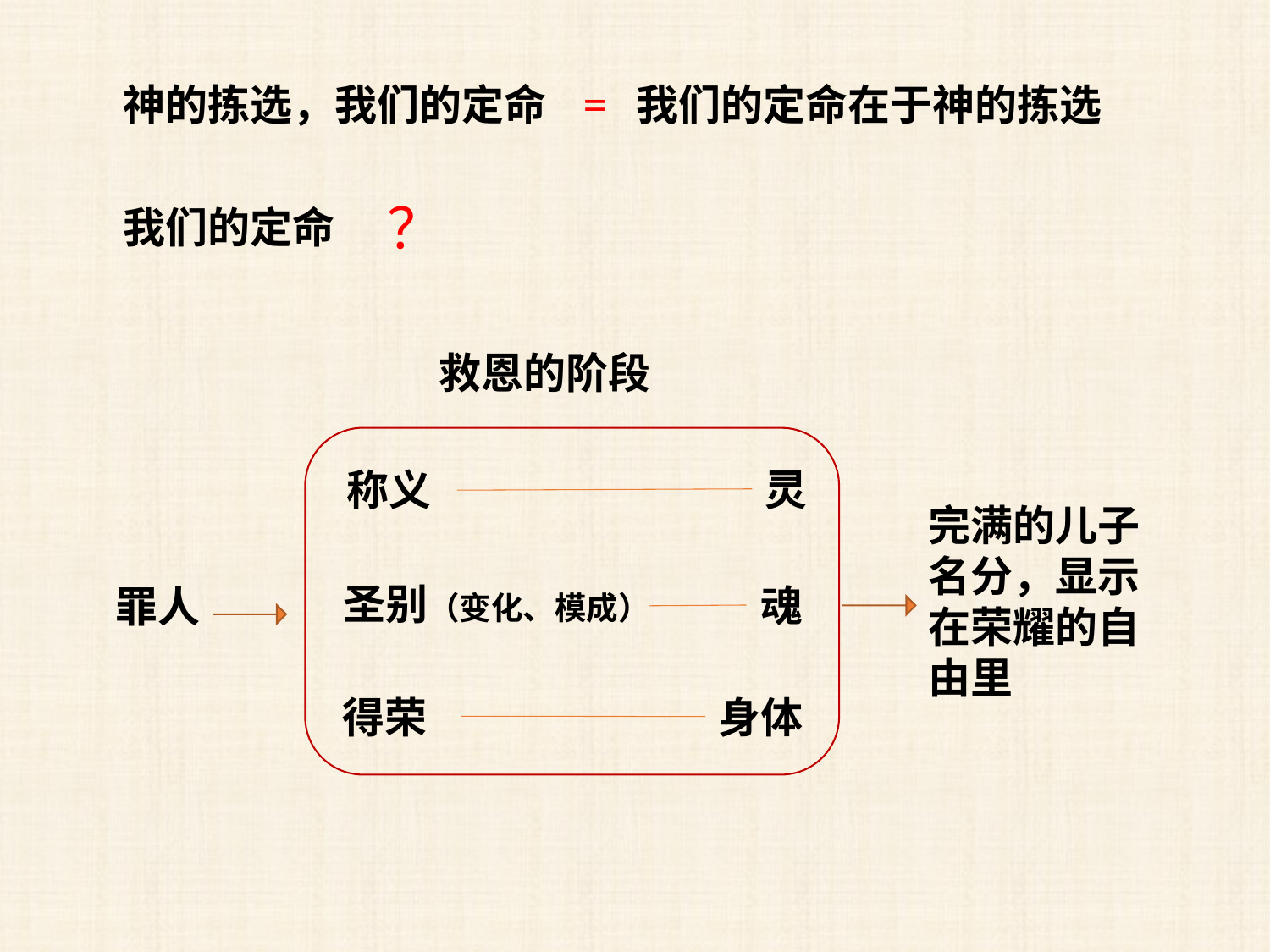

=
神的拣选，我们的定命
我们的定命在于神的拣选
？
我们的定命
救恩的阶段

称义
灵
圣别（变化、模成）
魂
得荣
身体
完满的儿子名分，显示在荣耀的自由里
罪人